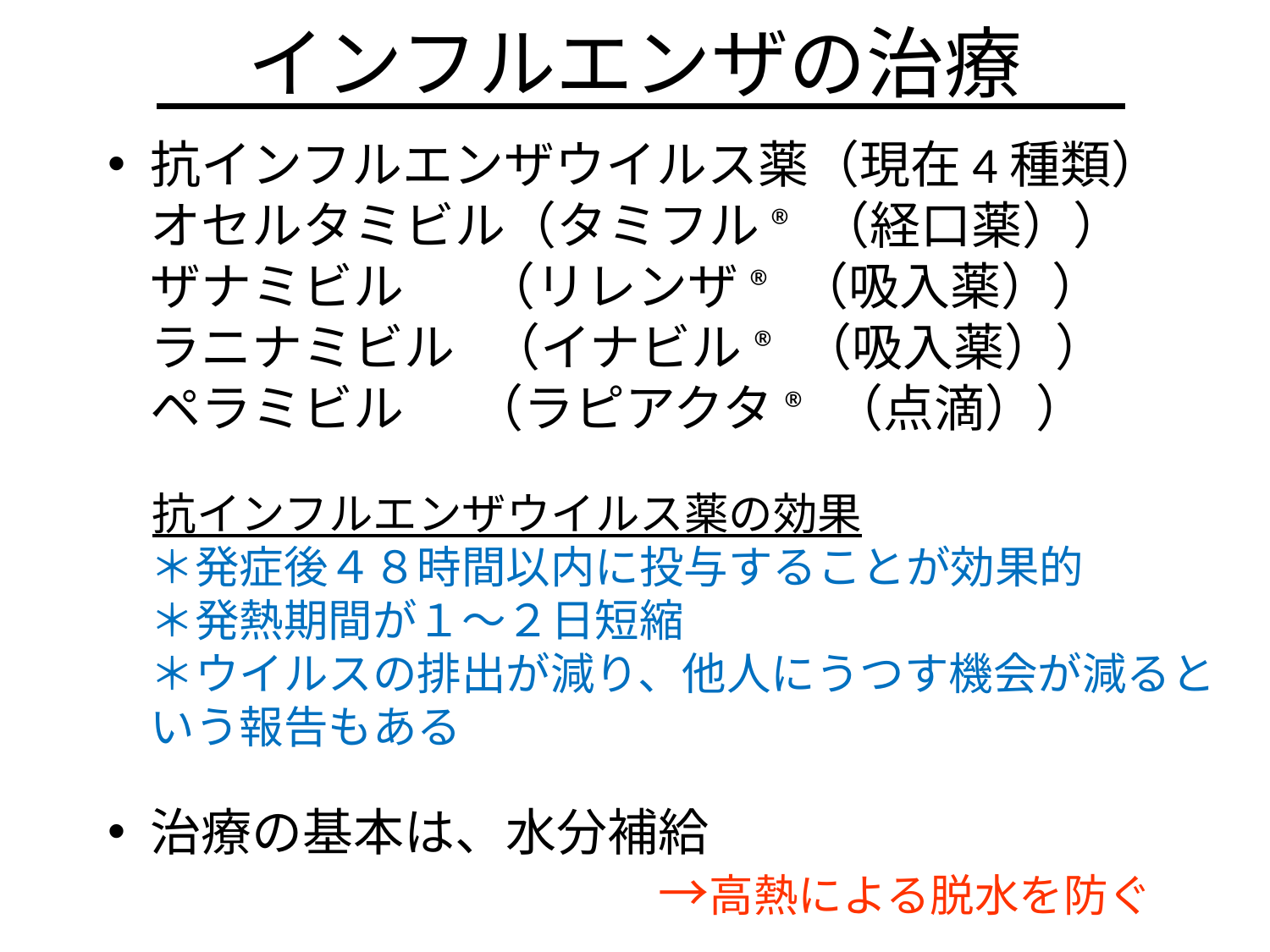

# インフルエンザの治療
抗インフルエンザウイルス薬（現在4種類）
オセルタミビル（タミフル® （経口薬））
ザナミビル       （リレンザ® （吸入薬））
ラニナミビル   （イナビル® （吸入薬））
ペラミビル      （ラピアクタ® （点滴））

　抗インフルエンザウイルス薬の効果
＊発症後４８時間以内に投与することが効果的
＊発熱期間が１～２日短縮
＊ウイルスの排出が減り、他人にうつす機会が減るという報告もある
治療の基本は、水分補給
　　　　　　　　　　→高熱による脱水を防ぐ